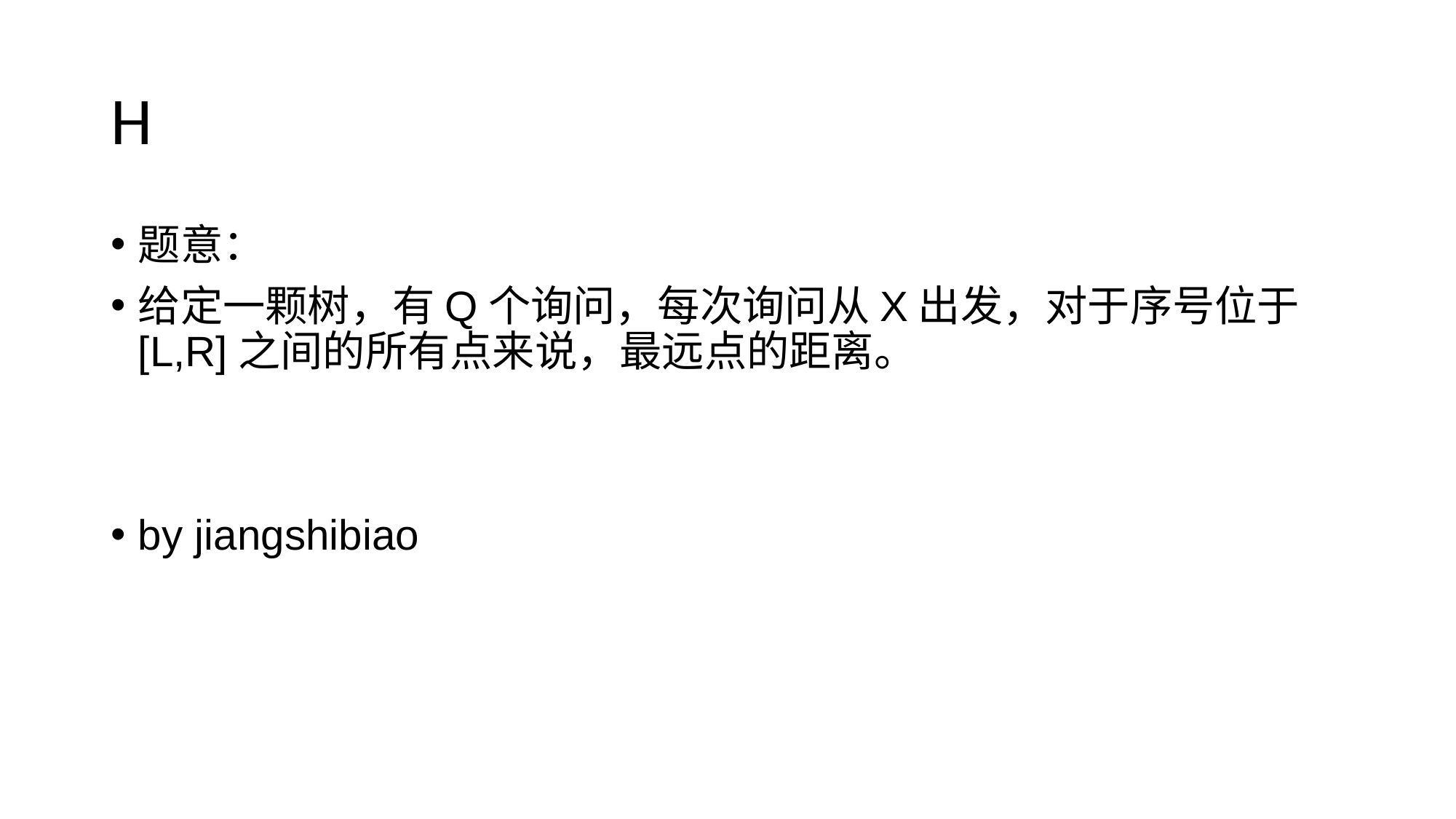

# H
题意：
给定一颗树，有Q个询问，每次询问从X出发，对于序号位于[L,R]之间的所有点来说，最远点的距离。

by jiangshibiao